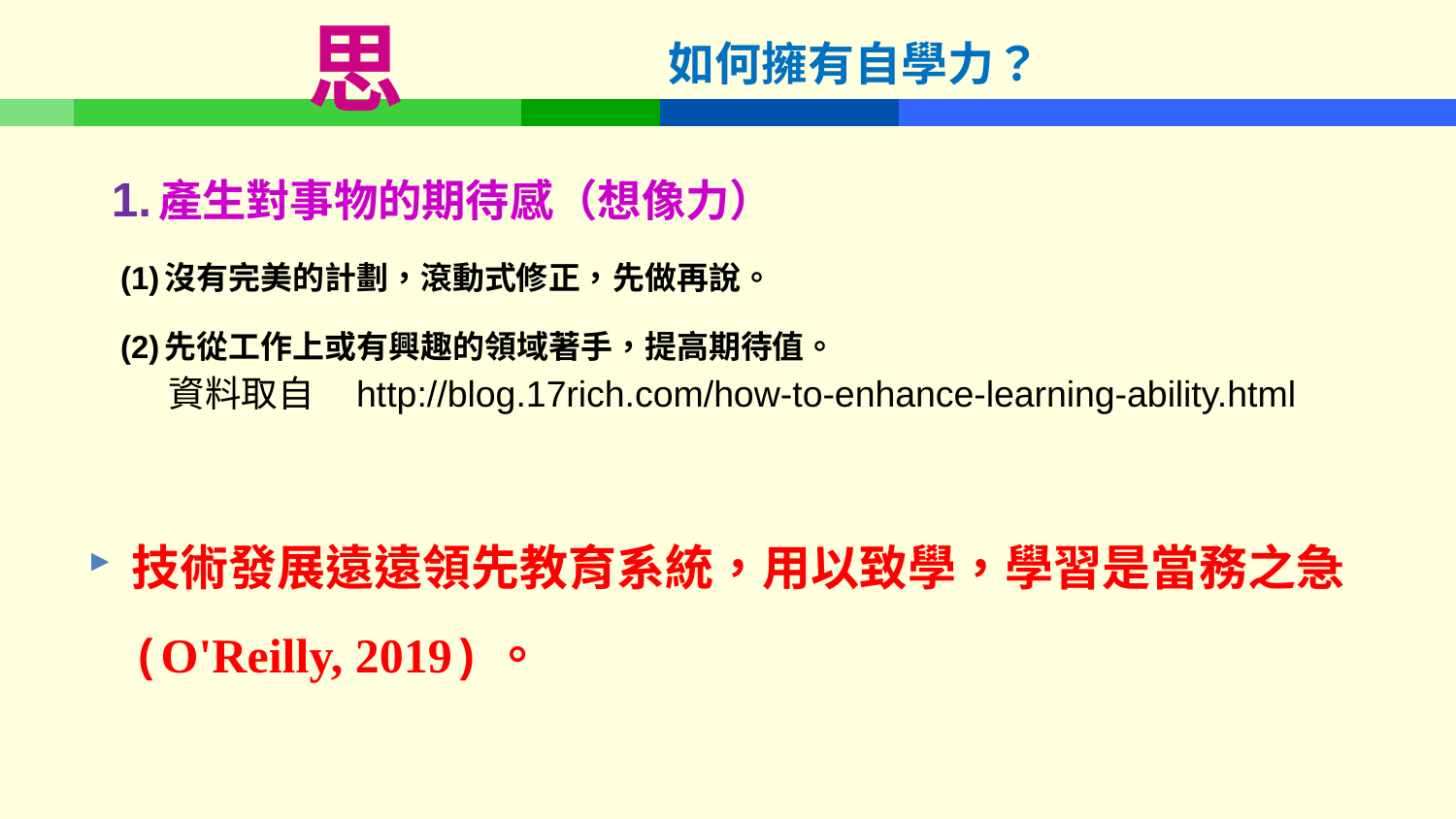

思

# 如何擁有自學力？
1.產生對事物的期待感（想像力）
 (1)沒有完美的計劃，滾動式修正，先做再說。
 (2)先從工作上或有興趣的領域著手，提高期待值。
資料取自    http://blog.17rich.com/how-to-enhance-learning-ability.html
技術發展遠遠領先教育系統，用以致學，學習是當務之急(O'Reilly, 2019)。